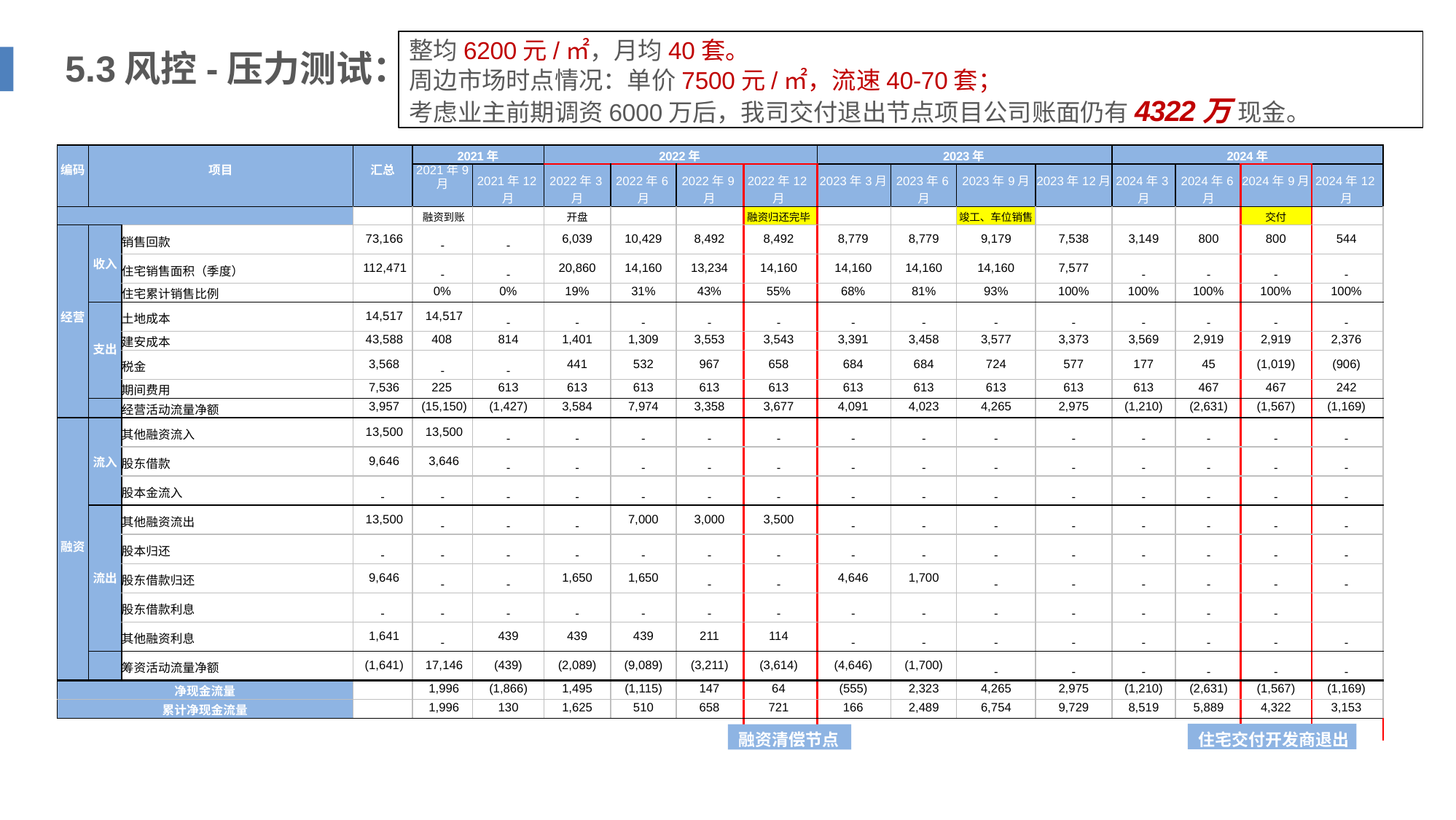

整均6200元/㎡，月均40套。
周边市场时点情况：单价7500元/㎡，流速40-70套；
考虑业主前期调资6000万后，我司交付退出节点项目公司账面仍有4322万 现金。
# 5.3风控-压力测试：
| 编码 | 项目 |  | 汇总 | 2021年 |  | 2022年 |  |  |  | 2023年 |  |  |  | 2024年 |  |  |  |
| --- | --- | --- | --- | --- | --- | --- | --- | --- | --- | --- | --- | --- | --- | --- | --- | --- | --- |
|  |  |  |  | 2021年9 月 | 2021年12月 | 2022年3月 | 2022年6月 | 2022年9月 | 2022年12月 | 2023年3月 | 2023年6月 | 2023年9月 | 2023年12月 | 2024年3月 | 2024年6月 | 2024年9月 | 2024年12月 |
|  |  |  |  | 融资到账 |  | 开盘 |  |  | 融资归还完毕 |  |  | 竣工、车位销售 |  |  |  | 交付 |  |
| 经营 | 收入 | 销售回款 | 73,166 | - | - | 6,039 | 10,429 | 8,492 | 8,492 | 8,779 | 8,779 | 9,179 | 7,538 | 3,149 | 800 | 800 | 544 |
|  |  | 住宅销售面积（季度） | 112,471 | - | - | 20,860 | 14,160 | 13,234 | 14,160 | 14,160 | 14,160 | 14,160 | 7,577 | - | - | - | - |
|  |  | 住宅累计销售比例 |  | 0% | 0% | 19% | 31% | 43% | 55% | 68% | 81% | 93% | 100% | 100% | 100% | 100% | 100% |
|  | 支出 | 土地成本 | 14,517 | 14,517 | - | - | - | - | - | - | - | - | - | - | - | - | - |
|  |  | 建安成本 | 43,588 | 408 | 814 | 1,401 | 1,309 | 3,553 | 3,543 | 3,391 | 3,458 | 3,577 | 3,373 | 3,569 | 2,919 | 2,919 | 2,376 |
|  |  | 税金 | 3,568 | - | - | 441 | 532 | 967 | 658 | 684 | 684 | 724 | 577 | 177 | 45 | (1,019) | (906) |
|  |  | 期间费用 | 7,536 | 225 | 613 | 613 | 613 | 613 | 613 | 613 | 613 | 613 | 613 | 613 | 467 | 467 | 242 |
|  |  | 经营活动流量净额 | 3,957 | (15,150) | (1,427) | 3,584 | 7,974 | 3,358 | 3,677 | 4,091 | 4,023 | 4,265 | 2,975 | (1,210) | (2,631) | (1,567) | (1,169) |
| 融资 | 流入 | 其他融资流入 | 13,500 | 13,500 | - | - | - | - | - | - | - | - | - | - | - | - | - |
|  |  | 股东借款 | 9,646 | 3,646 | - | - | - | - | - | - | - | - | - | - | - | - | - |
|  |  | 股本金流入 | - | - | - | - | - | - | - | - | - | - | - | - | - | - | - |
|  | 流出 | 其他融资流出 | 13,500 | - | - | - | 7,000 | 3,000 | 3,500 | - | - | - | - | - | - | - | - |
|  |  | 股本归还 | - | - | - | - | - | - | - | - | - | - | - | - | - | - | - |
|  |  | 股东借款归还 | 9,646 | - | - | 1,650 | 1,650 | - | - | 4,646 | 1,700 | - | - | - | - | - | - |
|  |  | 股东借款利息 | - | - | - | - | - | - | - | - | - | - | - | - | - | - |  |
|  |  | 其他融资利息 | 1,641 | - | 439 | 439 | 439 | 211 | 114 | - | - | - | - | - | - | - | - |
|  |  | 筹资活动流量净额 | (1,641) | 17,146 | (439) | (2,089) | (9,089) | (3,211) | (3,614) | (4,646) | (1,700) | - | - | - | - | - | - |
| 净现金流量 |  |  |  | 1,996 | (1,866) | 1,495 | (1,115) | 147 | 64 | (555) | 2,323 | 4,265 | 2,975 | (1,210) | (2,631) | (1,567) | (1,169) |
| 累计净现金流量 |  |  |  | 1,996 | 130 | 1,625 | 510 | 658 | 721 | 166 | 2,489 | 6,754 | 9,729 | 8,519 | 5,889 | 4,322 | 3,153 |
|  |  |  |  |  |  |  |  |  |  |  |  |  |  |  |  |  |  |
住宅交付开发商退出
融资清偿节点